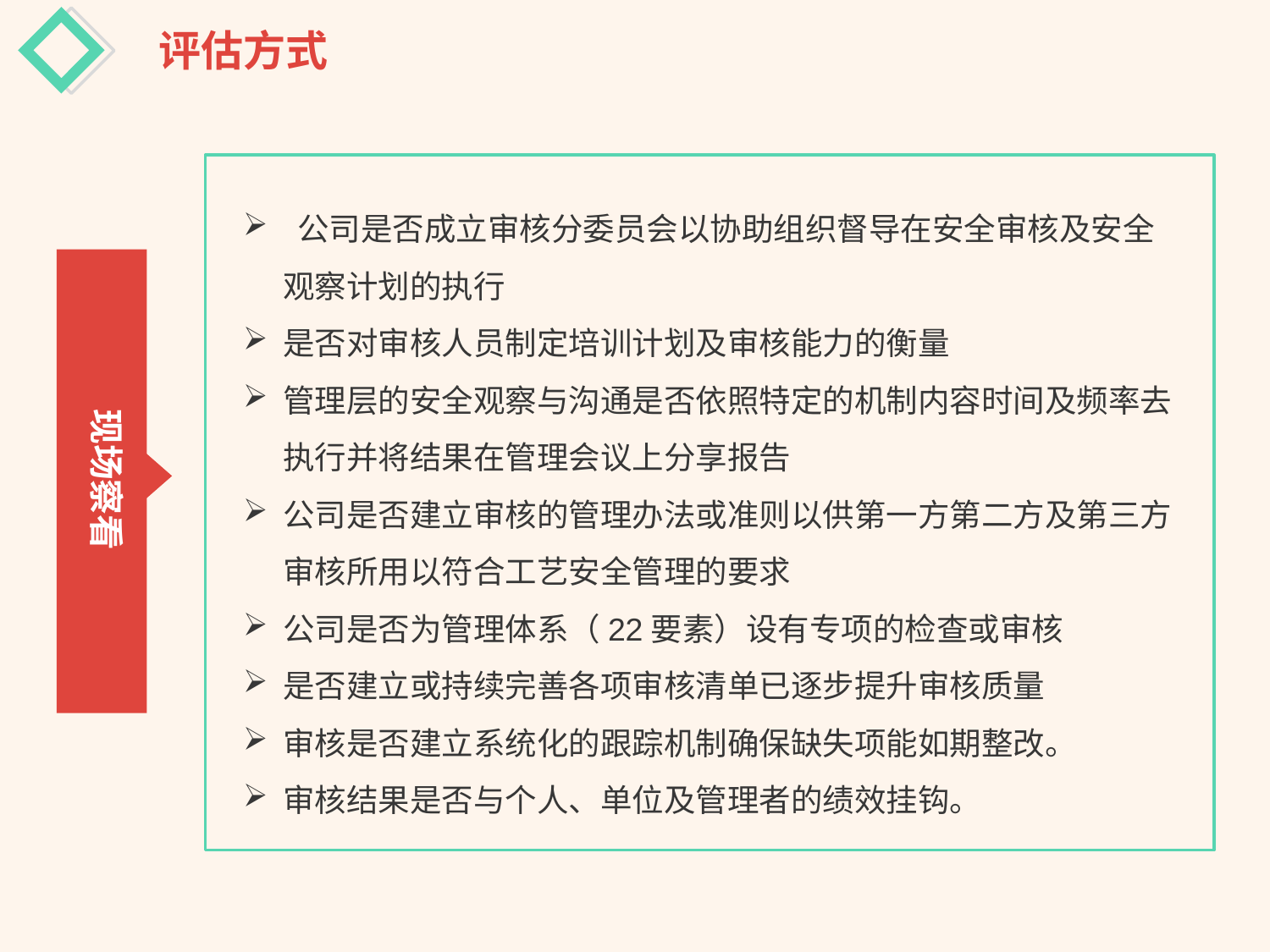

评估方式

 公司是否成立审核分委员会以协助组织督导在安全审核及安全观察计划的执行
是否对审核人员制定培训计划及审核能力的衡量
管理层的安全观察与沟通是否依照特定的机制内容时间及频率去执行并将结果在管理会议上分享报告
公司是否建立审核的管理办法或准则以供第一方第二方及第三方审核所用以符合工艺安全管理的要求
公司是否为管理体系（22要素）设有专项的检查或审核
是否建立或持续完善各项审核清单已逐步提升审核质量
审核是否建立系统化的跟踪机制确保缺失项能如期整改。
审核结果是否与个人、单位及管理者的绩效挂钩。

现场察看